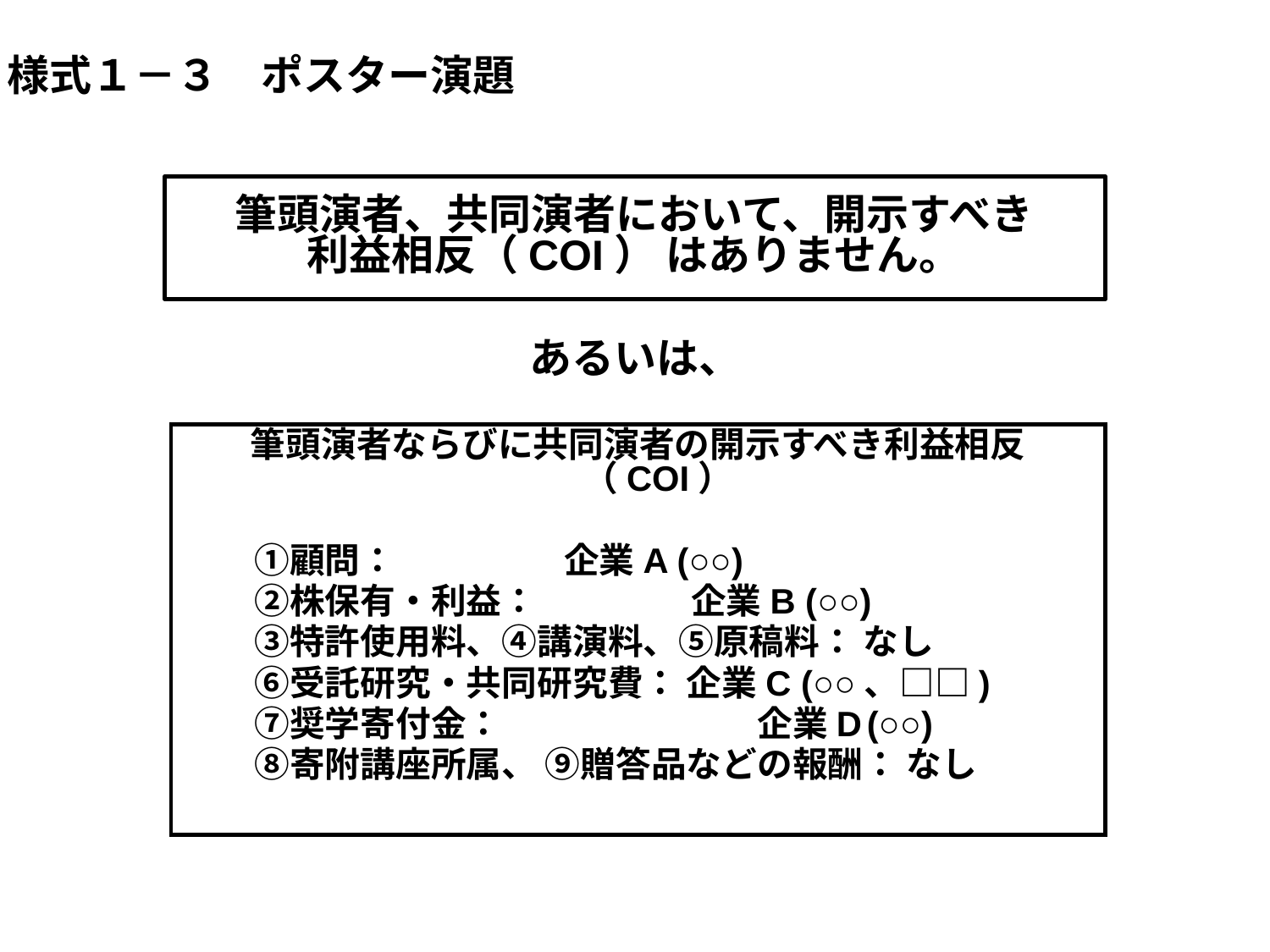

様式１－３　ポスター演題

筆頭演者、共同演者において、開示すべき
利益相反（COI） はありません。
あるいは、
筆頭演者ならびに共同演者の開示すべき利益相反（COI）

　　①顧問：	　　 企業A (○○)
　　②株保有・利益：	　　 企業B (○○)
　　③特許使用料、④講演料、⑤原稿料： なし
　　⑥受託研究・共同研究費： 企業C (○○、□□)
　　⑦奨学寄付金：　　　　　　　 企業D (○○)
　　⑧寄附講座所属、 ⑨贈答品などの報酬： なし